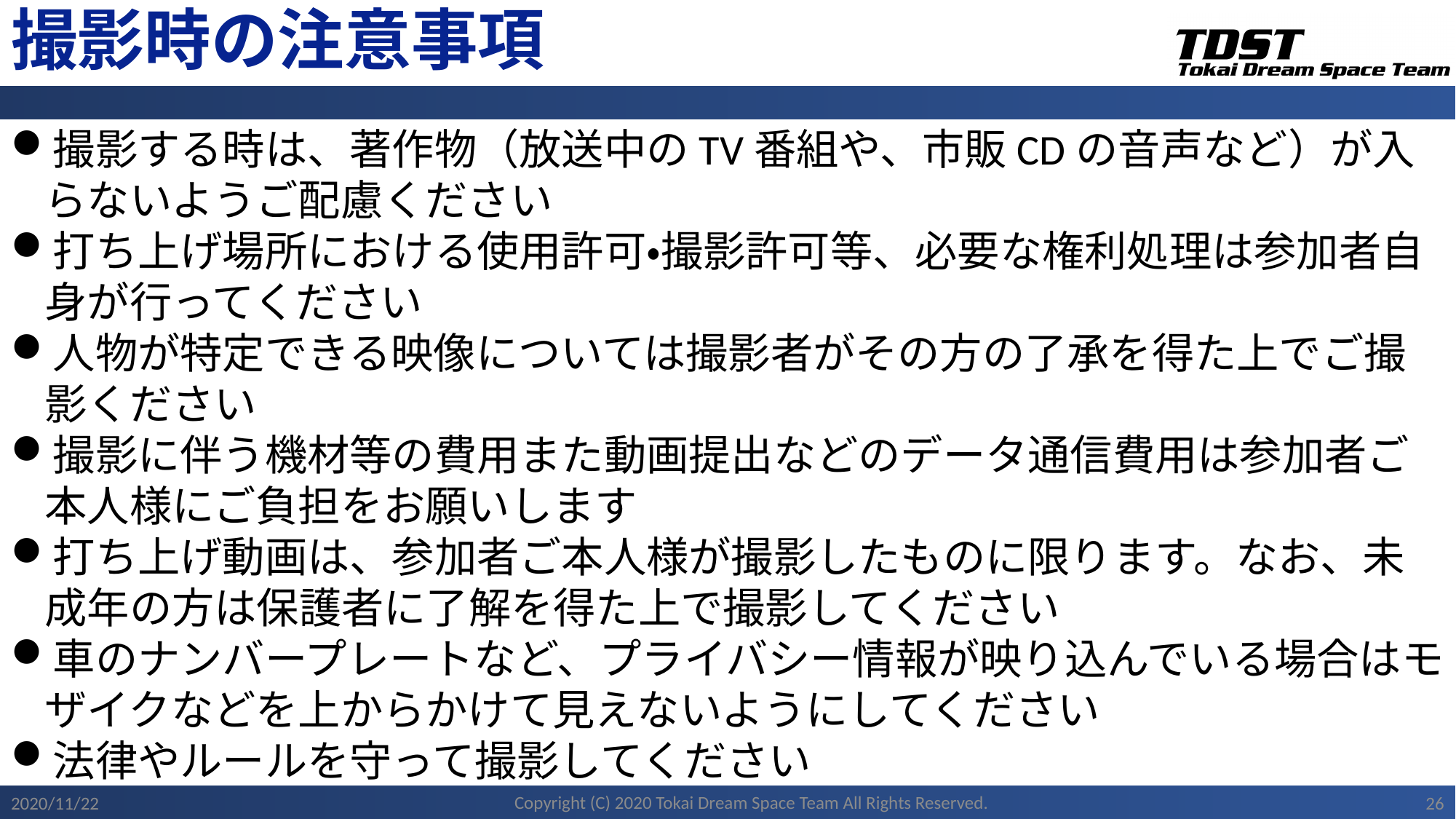

# 撮影時の注意事項
撮影する時は、著作物（放送中のTV番組や、市販CDの音声など）が入らないようご配慮ください
打ち上げ場所における使用許可・撮影許可等、必要な権利処理は参加者自身が行ってください
人物が特定できる映像については撮影者がその方の了承を得た上でご撮影ください
撮影に伴う機材等の費用また動画提出などのデータ通信費用は参加者ご本人様にご負担をお願いします
打ち上げ動画は、参加者ご本人様が撮影したものに限ります。なお、未成年の方は保護者に了解を得た上で撮影してください
車のナンバープレートなど、プライバシー情報が映り込んでいる場合はモザイクなどを上からかけて見えないようにしてください
法律やルールを守って撮影してください
Copyright (C) 2020 Tokai Dream Space Team All Rights Reserved.
2020/11/22
26